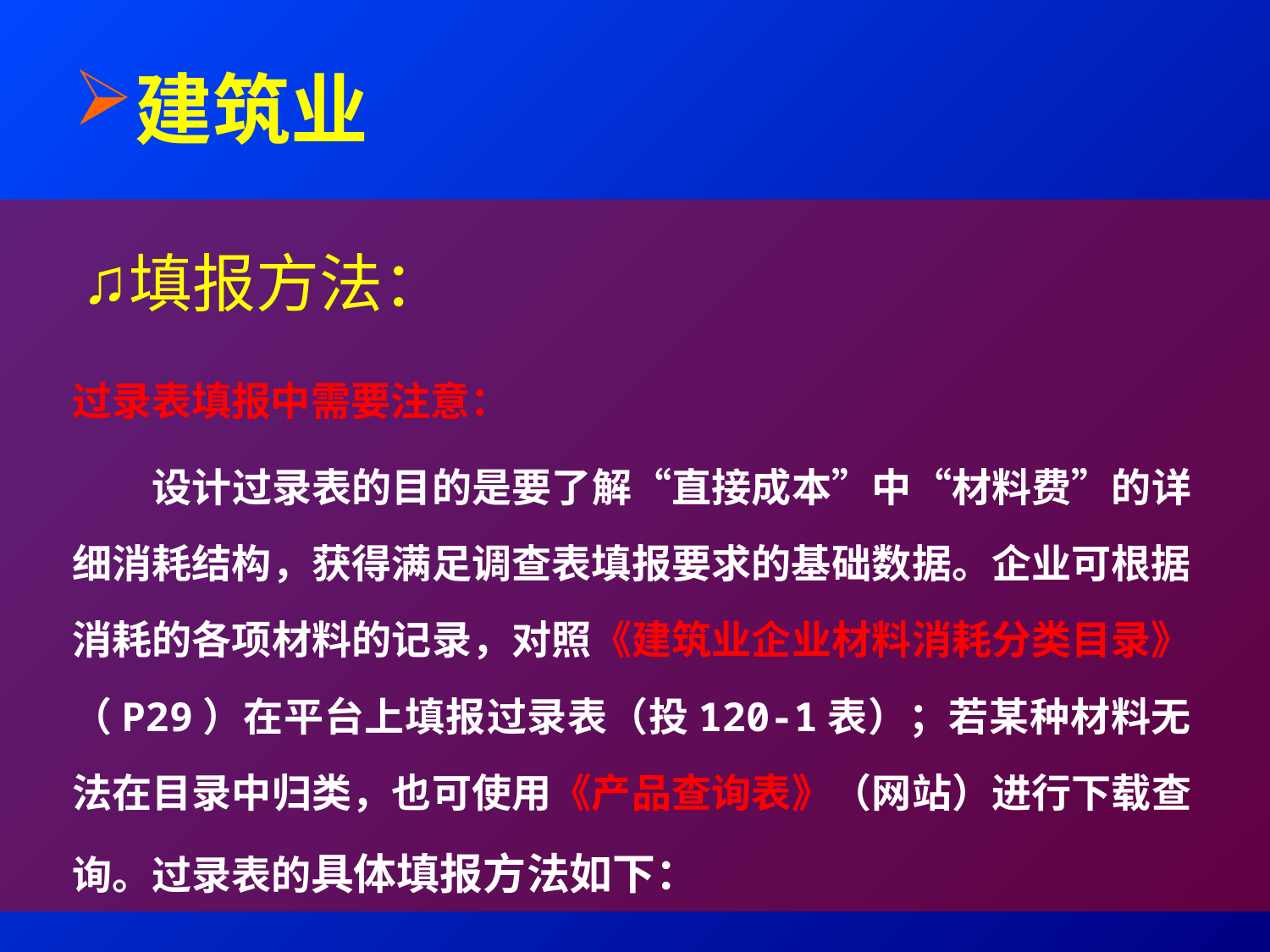

建筑业

填报方法：
过录表填报中需要注意：
设计过录表的目的是要了解“直接成本”中“材料费”的详细消耗结构，获得满足调查表填报要求的基础数据。企业可根据消耗的各项材料的记录，对照《建筑业企业材料消耗分类目录》（P29）在平台上填报过录表（投120-1表）；若某种材料无法在目录中归类，也可使用《产品查询表》（网站）进行下载查询。过录表的具体填报方法如下：